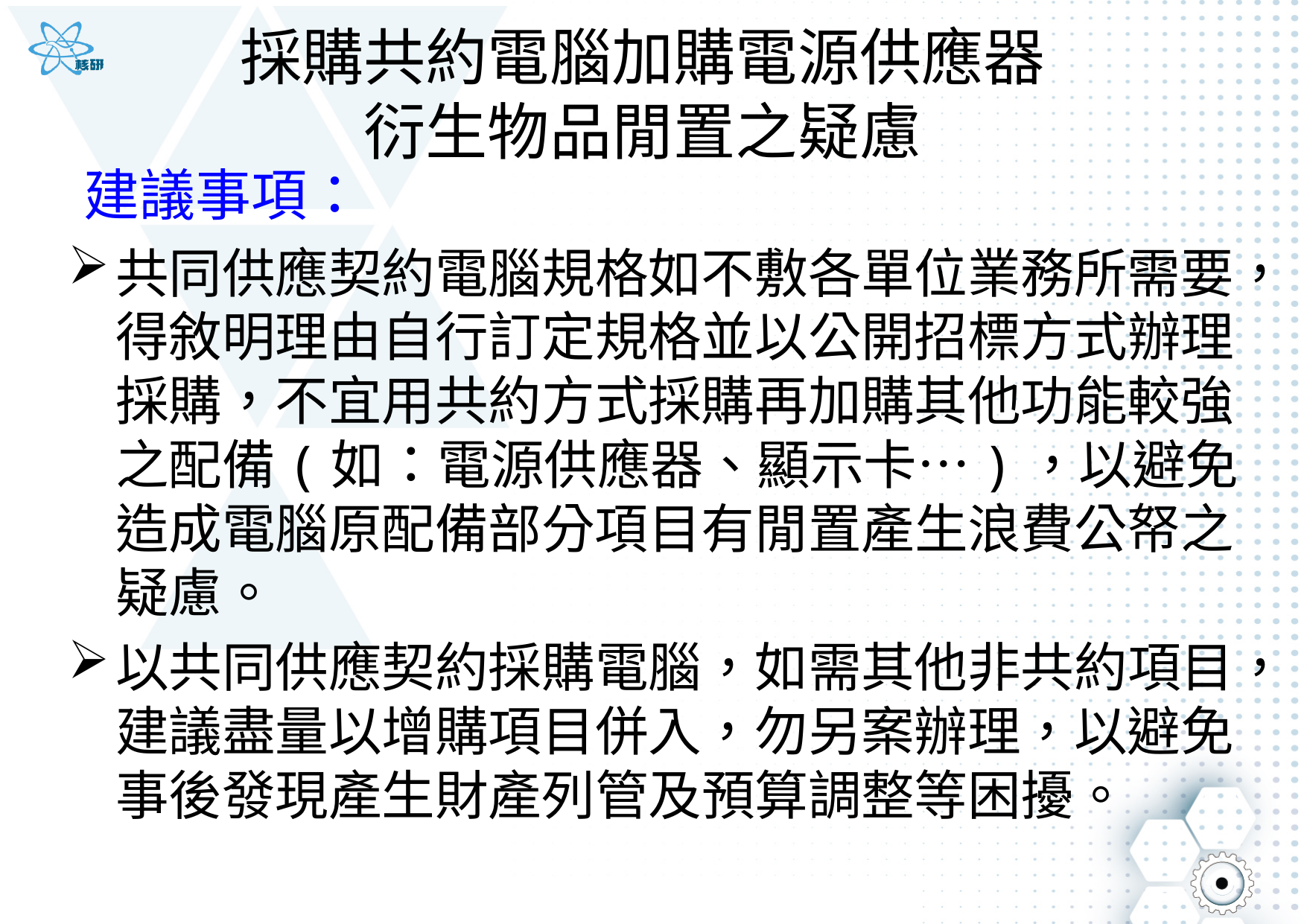

# 採購共約電腦加購電源供應器 衍生物品閒置之疑慮
建議事項：
共同供應契約電腦規格如不敷各單位業務所需要，得敘明理由自行訂定規格並以公開招標方式辦理採購，不宜用共約方式採購再加購其他功能較強之配備(如：電源供應器、顯示卡…)，以避免造成電腦原配備部分項目有閒置產生浪費公帑之疑慮。
以共同供應契約採購電腦，如需其他非共約項目，建議盡量以增購項目併入，勿另案辦理，以避免事後發現產生財產列管及預算調整等困擾。